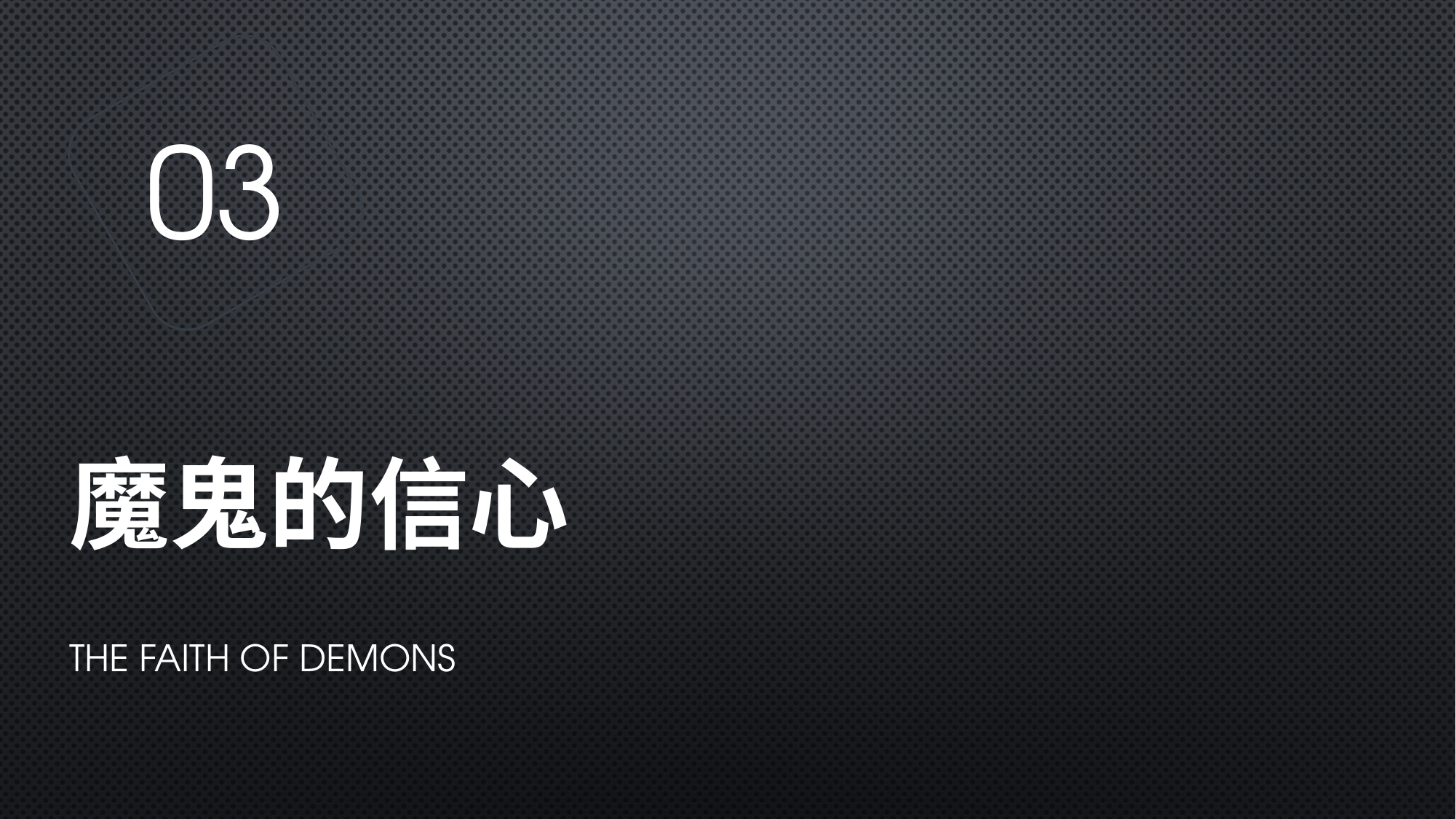

03
# 魔鬼的信心
The faith of demons